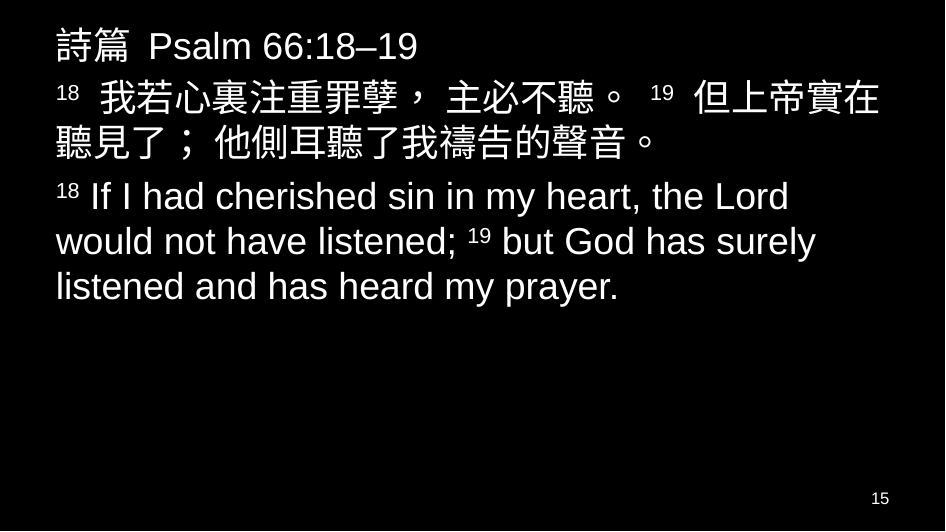

詩篇 Psalm 66:18–19
18 我若心裏注重罪孽， 主必不聽。 19 但上帝實在聽見了； 他側耳聽了我禱告的聲音。
18 If I had cherished sin in my heart, the Lord would not have listened; 19 but God has surely listened and has heard my prayer.

15